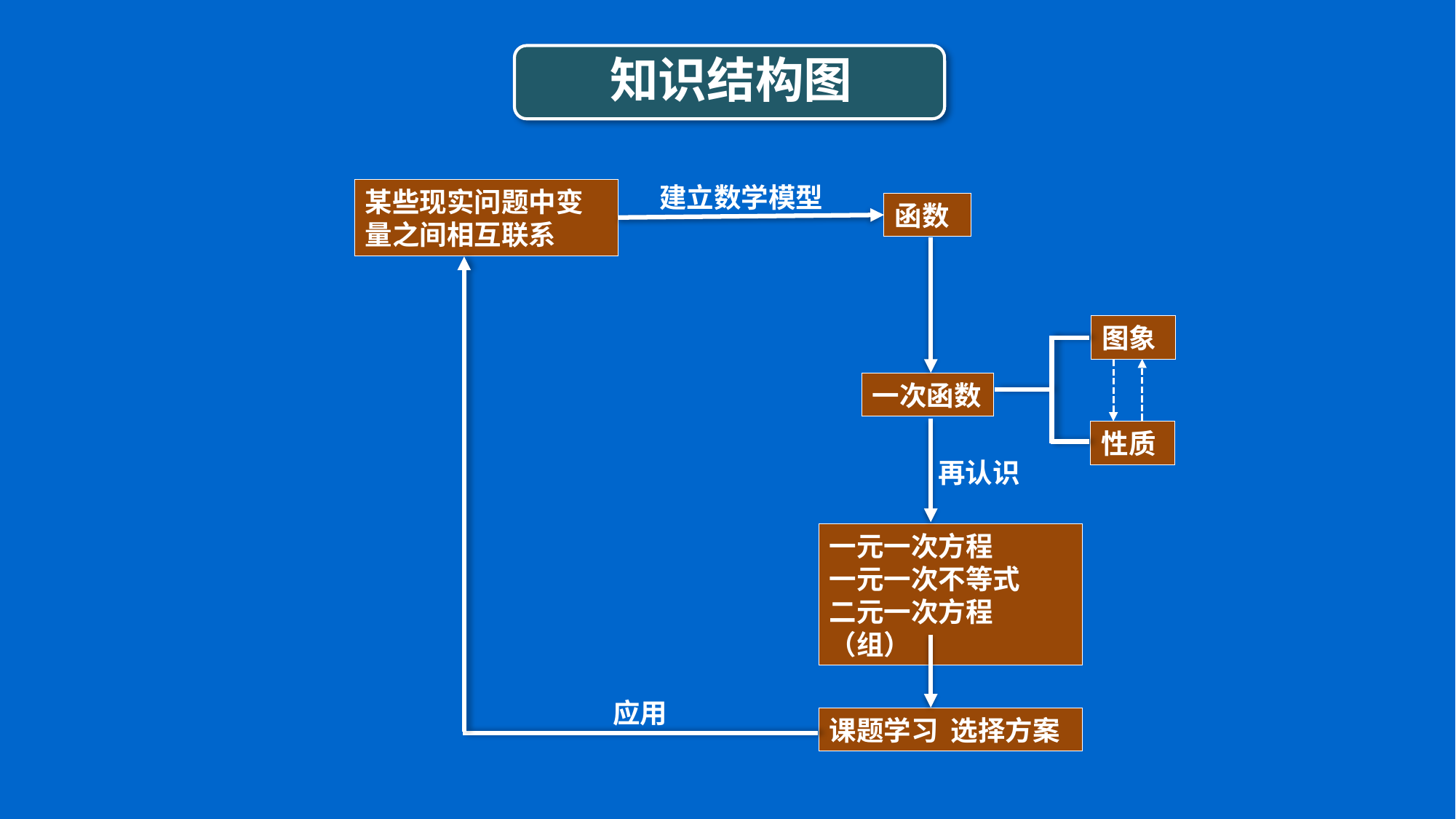

知识结构图
建立数学模型
某些现实问题中变量之间相互联系
函数
应用
图象
一次函数
性质
再认识
一元一次方程
一元一次不等式
二元一次方程（组）
课题学习  选择方案